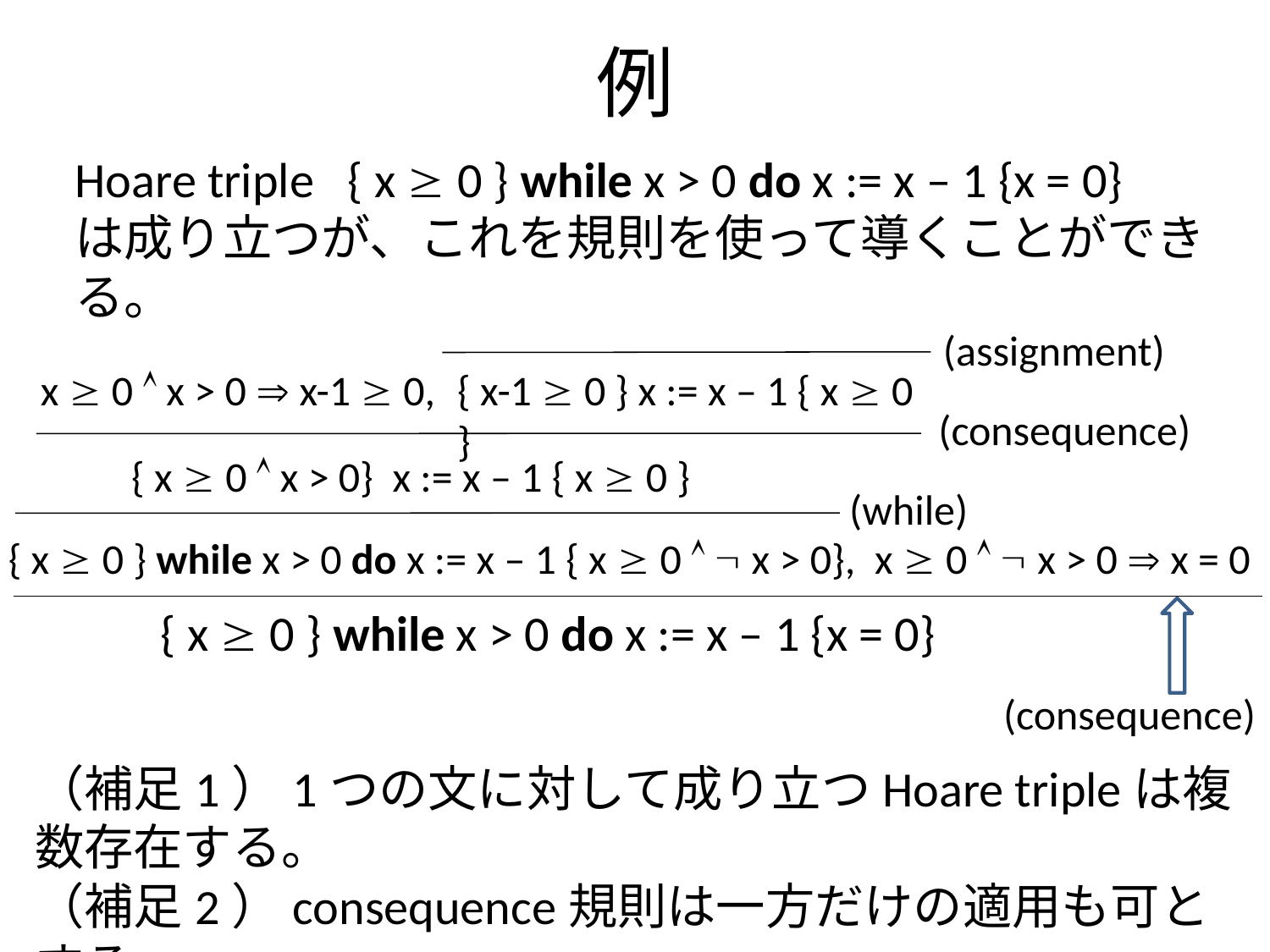

# 例
Hoare triple   { x ≥ 0 } while x > 0 do x := x – 1 {x = 0}
は成り立つが、これを規則を使って導くことができる。
(assignment)
x ≥ 0 ∧ x > 0 ⇒ x-1 ≥ 0,
{ x-1 ≥ 0 } x := x – 1 { x ≥ 0 }
(consequence)
{ x ≥ 0 ∧ x > 0}  x := x – 1 { x ≥ 0 }
(while)
{ x ≥ 0 } while x > 0 do x := x – 1 { x ≥ 0 ∧ ¬ x > 0},  x ≥ 0 ∧ ¬ x > 0 ⇒ x = 0
{ x ≥ 0 } while x > 0 do x := x – 1 {x = 0}

(consequence)
（補足1）1つの文に対して成り立つHoare tripleは複数存在する。
（補足2）consequence規則は一方だけの適用も可とする。